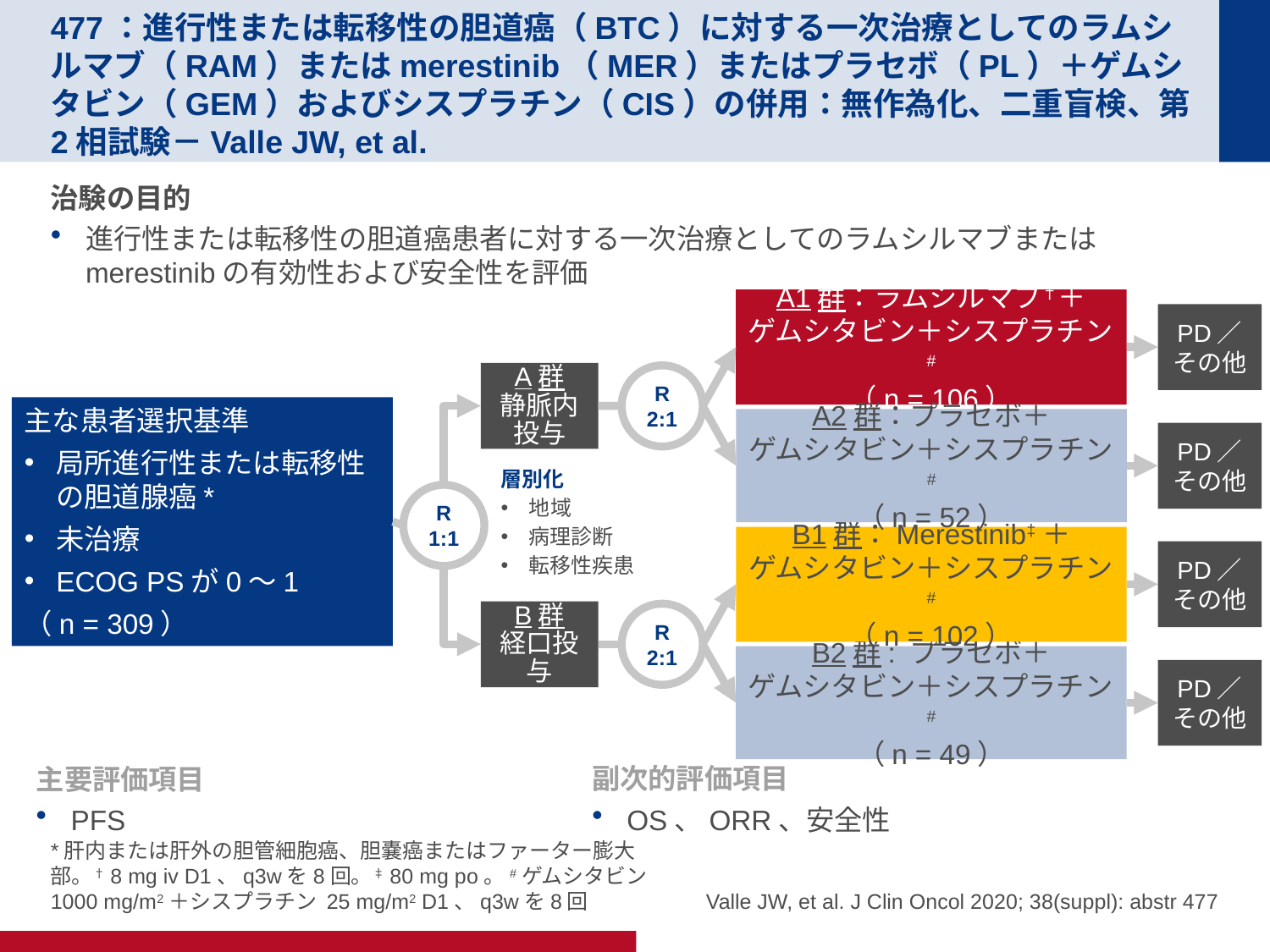

# 477：進行性または転移性の胆道癌（BTC）に対する一次治療としてのラムシルマブ（RAM）またはmerestinib（MER）またはプラセボ（PL）＋ゲムシタビン（GEM）およびシスプラチン（CIS）の併用：無作為化、二重盲検、第2相試験－Valle JW, et al.
治験の目的
進行性または転移性の胆道癌患者に対する一次治療としてのラムシルマブまたはmerestinibの有効性および安全性を評価
A1群：ラムシルマブ†＋
ゲムシタビン＋シスプラチン#
（n = 106）
PD／
その他
A群
静脈内投与
R
2:1
主な患者選択基準
局所進行性または転移性の胆道腺癌*
未治療
ECOG PSが0～1
（n = 309）
A2群：プラセボ＋
ゲムシタビン＋シスプラチン#
（n = 52）
PD／
その他
層別化
地域
病理診断
転移性疾患
R
1:1
B1群：Merestinib‡＋
ゲムシタビン＋シスプラチン#
（n = 102）
PD／
その他
B群
経口投与
R
2:1
B2群: プラセボ＋
ゲムシタビン＋シスプラチン#
（n = 49）
PD／
その他
主要評価項目
PFS

副次的評価項目
OS、ORR、安全性
*肝内または肝外の胆管細胞癌、胆嚢癌またはファーター膨大部。†8 mg iv D1、q3wを8回。‡80 mg po。#ゲムシタビン1000 mg/m2＋シスプラチン 25 mg/m2 D1、q3wを8回
Valle JW, et al. J Clin Oncol 2020; 38(suppl): abstr 477